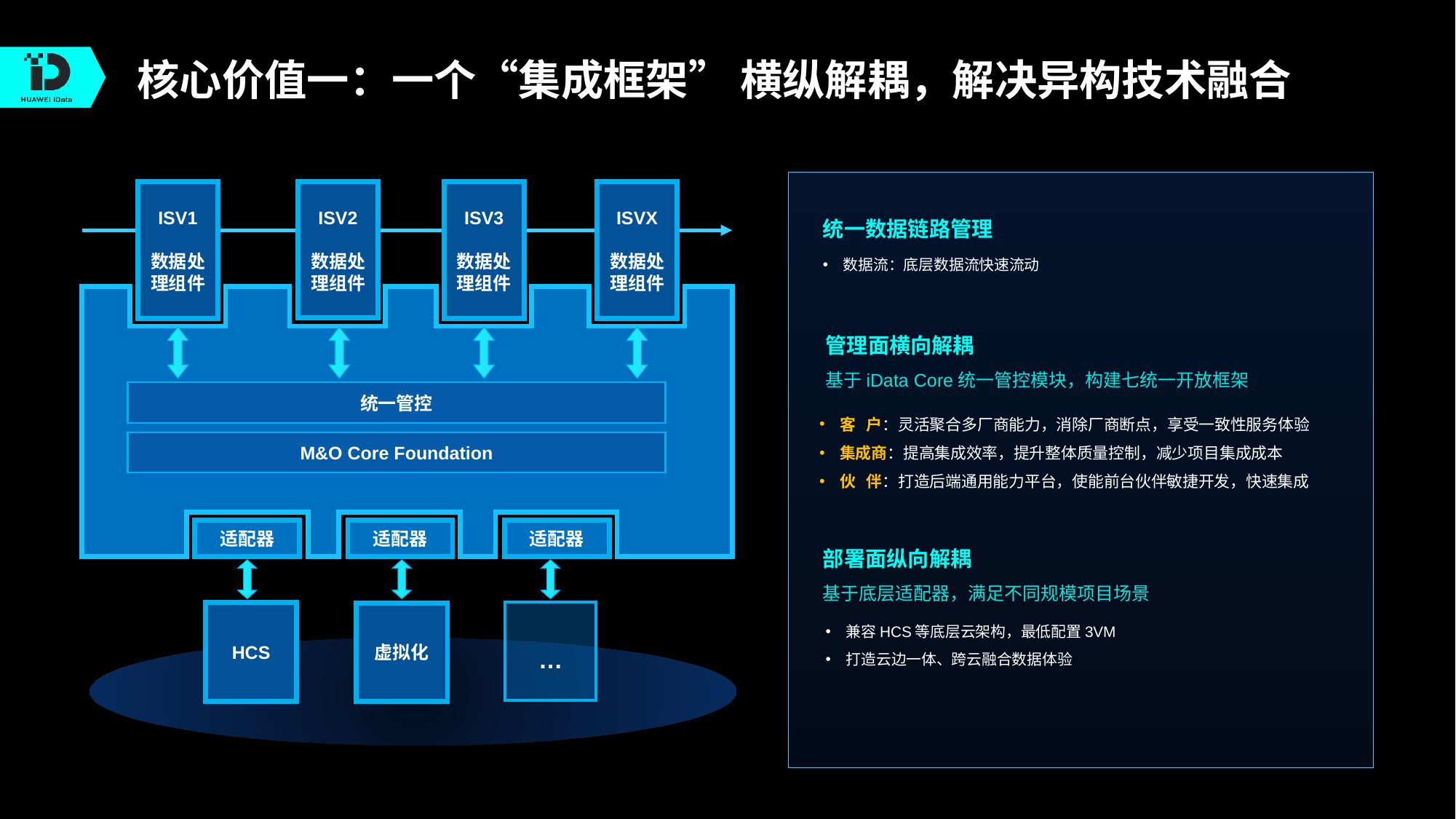

核心价值一：一个“集成框架” 横纵解耦，解决异构技术融合

ISV3

数据处理组件
ISVX

数据处理组件
ISV1

数据处
理组件
ISV2

数据处理组件
统一数据链路管理
数据流：底层数据流快速流动

管理面横向解耦
基于iData Core统一管控模块，构建七统一开放框架

统一管控
客   户：灵活聚合多厂商能力，消除厂商断点，享受一致性服务体验
集成商：提高集成效率，提升整体质量控制，减少项目集成成本
伙   伴：打造后端通用能力平台，使能前台伙伴敏捷开发，快速集成
M&O Core Foundation
适配器
适配器
适配器
部署面纵向解耦
基于底层适配器，满足不同规模项目场景

HCS
…
虚拟化
兼容HCS等底层云架构，最低配置3VM
打造云边一体、跨云融合数据体验